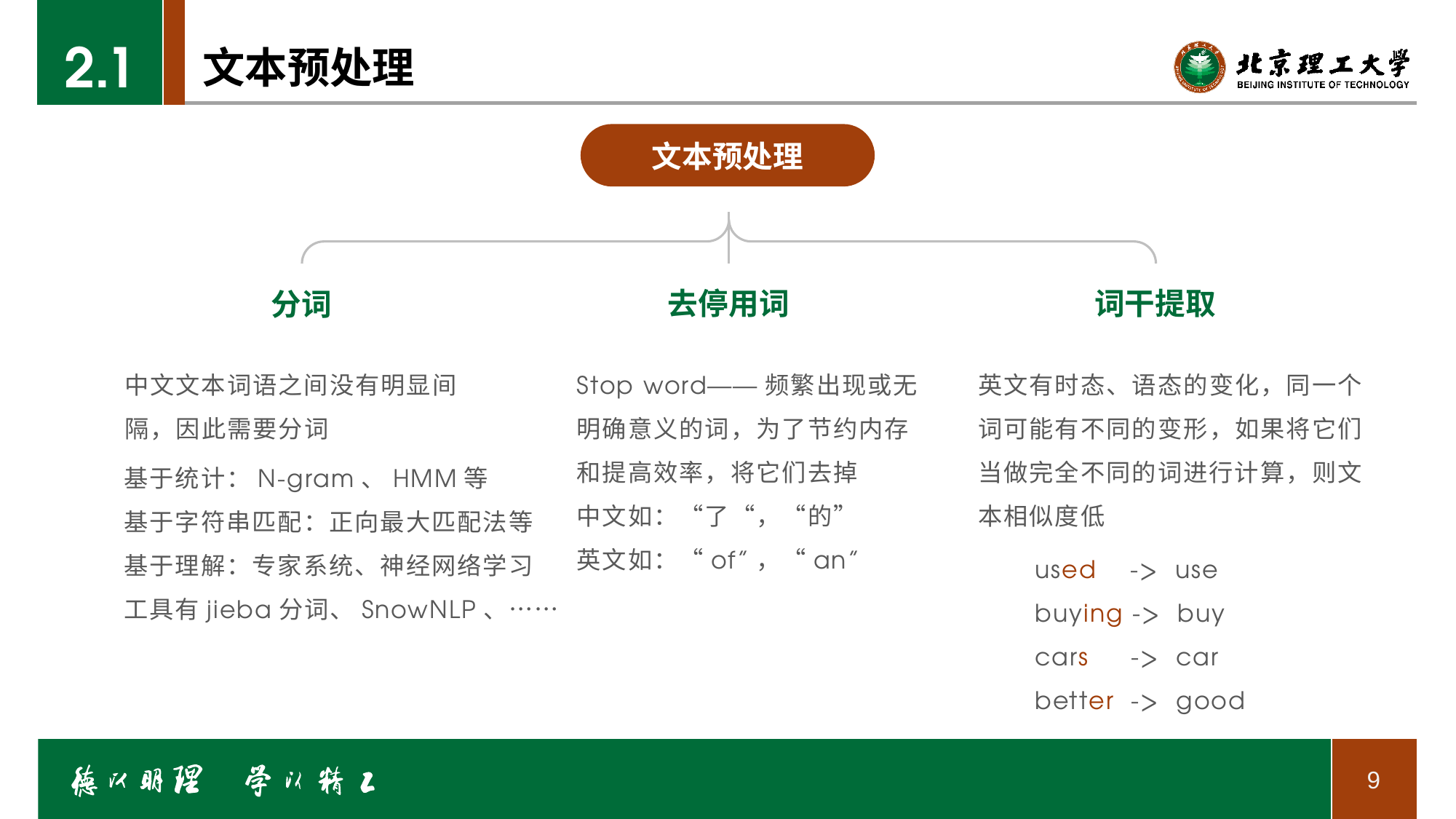

2.1
# 文本预处理
文本预处理
去停用词
词干提取
分词
中文文本词语之间没有明显间隔，因此需要分词
Stop word——频繁出现或无明确意义的词，为了节约内存和提高效率，将它们去掉
中文如：“了“，“的”
英文如：“of”，“an”
英文有时态、语态的变化，同一个词可能有不同的变形，如果将它们当做完全不同的词进行计算，则文本相似度低

基于统计：N-gram、HMM等
基于字符串匹配：正向最大匹配法等
基于理解：专家系统、神经网络学习
工具有jieba分词、SnowNLP、……
used    ->  use
buying ->  buy
cars     ->  car
better  ->  good